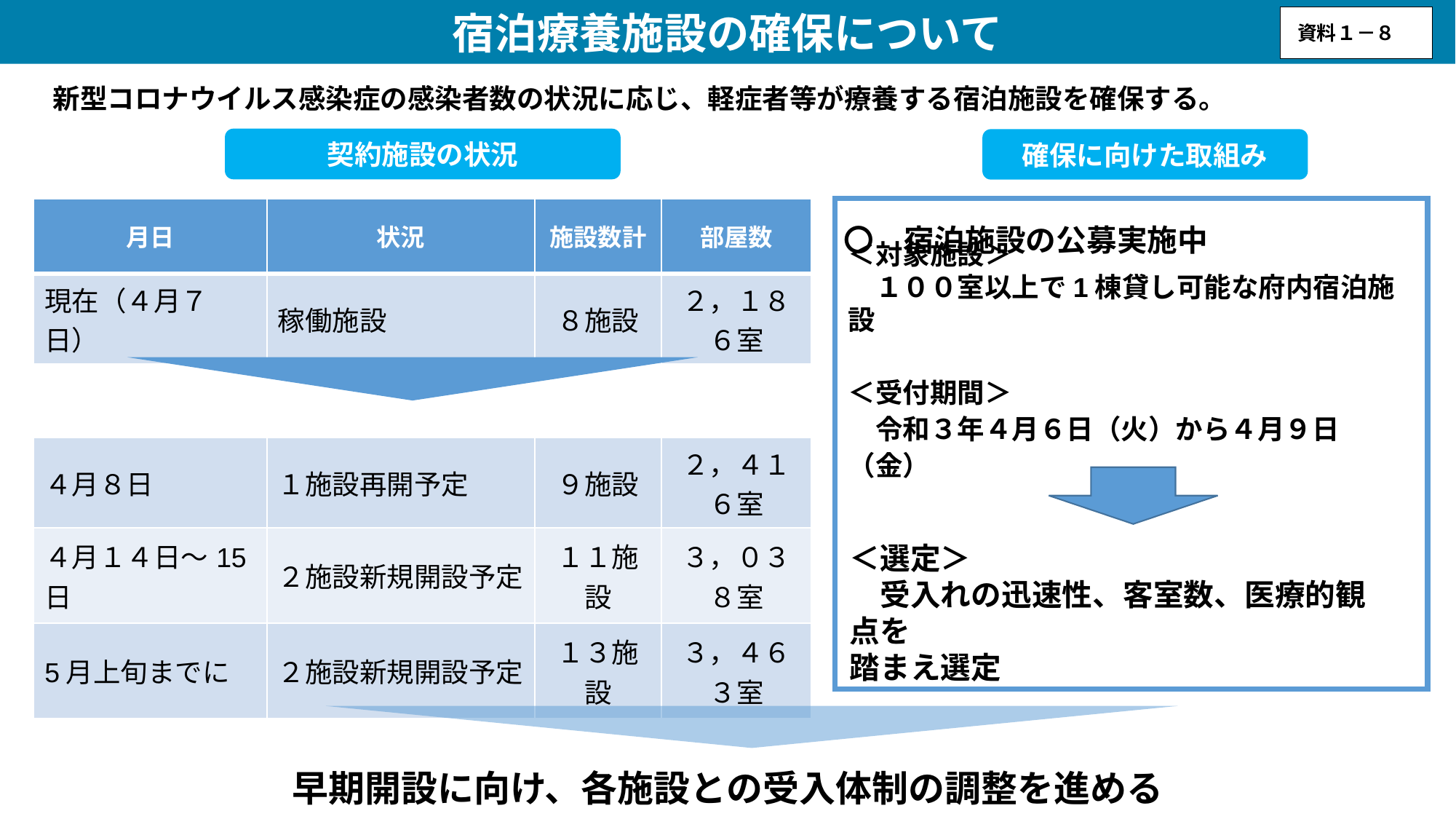

宿泊療養施設の確保について
資料１－８
新型コロナウイルス感染症の感染者数の状況に応じ、軽症者等が療養する宿泊施設を確保する。
契約施設の状況
確保に向けた取組み

| 月日 | 状況 | 施設数計 | 部屋数 |
| --- | --- | --- | --- |
| 現在（４月７日） | 稼働施設 | ８施設 | ２，１８６室 |
|  |  |  |  |
| ４月８日 | １施設再開予定 | ９施設 | ２，４１６室 |
| ４月１４日～15日 | ２施設新規開設予定 | １１施設 | ３，０３８室 |
| 5月上旬までに | ２施設新規開設予定 | １３施設 | ３，４６３室 |

〇　宿泊施設の公募実施中
＜対象施設＞
　１００室以上で1棟貸し可能な府内宿泊施設

＜受付期間＞
　令和３年４月６日（火）から４月９日（金）

＜選定＞
　受入れの迅速性、客室数、医療的観点を
踏まえ選定

早期開設に向け、各施設との受入体制の調整を進める